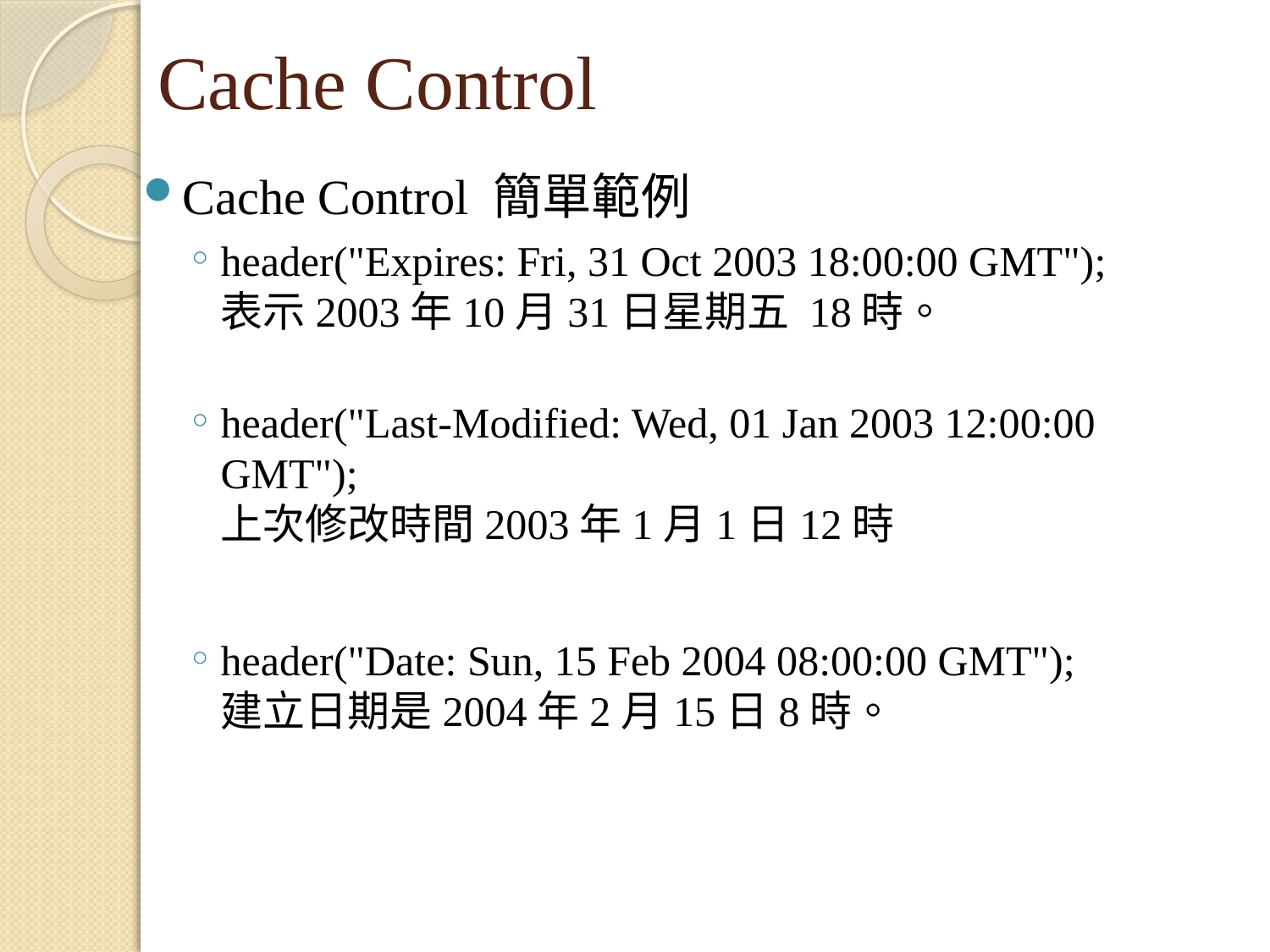

Cache Control
Cache Control 簡單範例
header("Expires: Fri, 31 Oct 2003 18:00:00 GMT");
表示2003年10月31日星期五 18時。
header("Last-Modified: Wed, 01 Jan 2003 12:00:00 GMT");
上次修改時間2003年1月1日12時

header("Date: Sun, 15 Feb 2004 08:00:00 GMT");
建立日期是2004年2月15日8時。